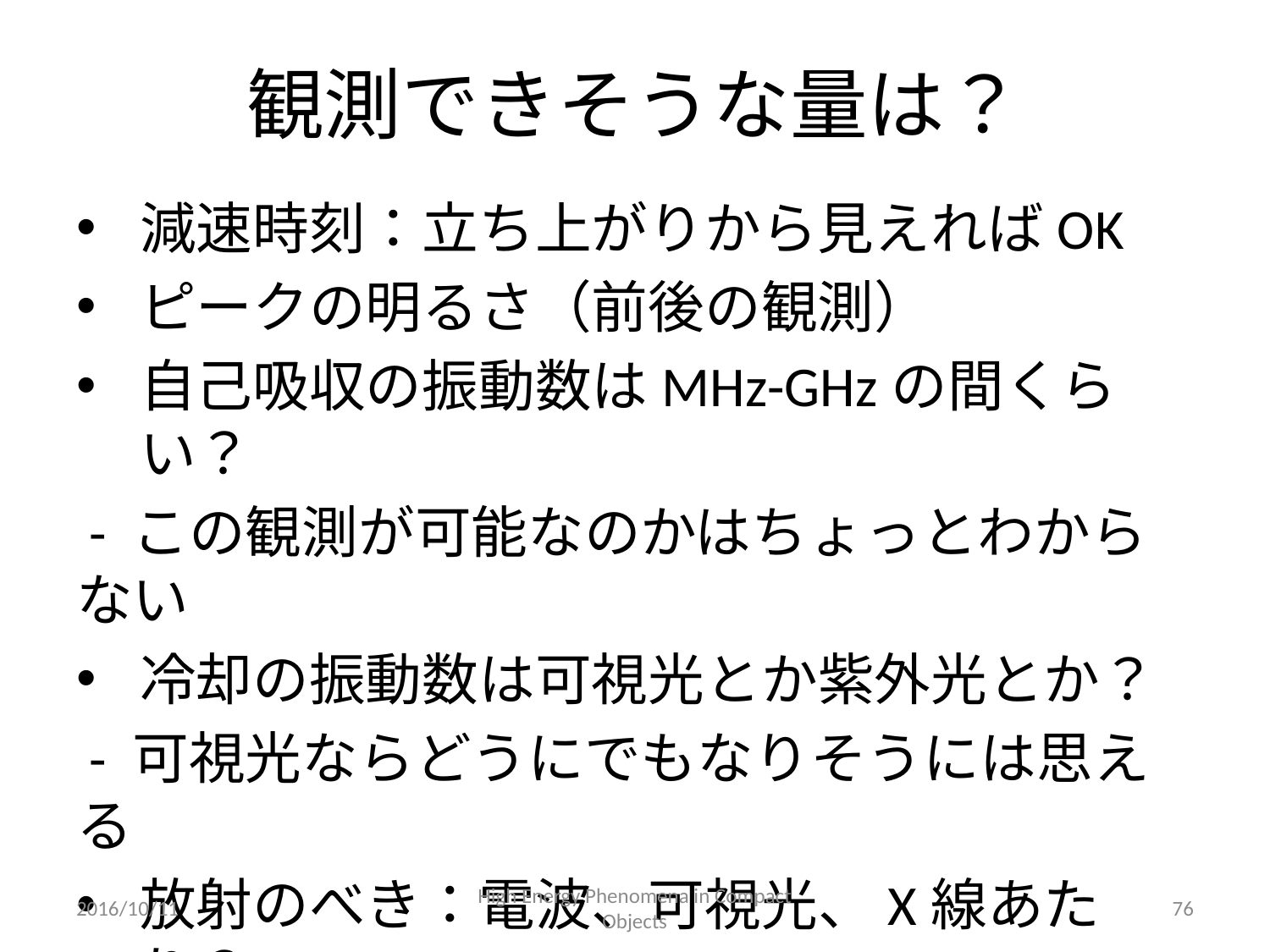

# 観測できそうな量は？
減速時刻：立ち上がりから見えればOK
ピークの明るさ（前後の観測）
自己吸収の振動数はMHz-GHzの間くらい？
 - この観測が可能なのかはちょっとわからない
冷却の振動数は可視光とか紫外光とか？
 - 可視光ならどうにでもなりそうには思える
放射のべき：電波、可視光、X線あたり？
2016/10/11
High Energy Phenomena in Compact Objects
76